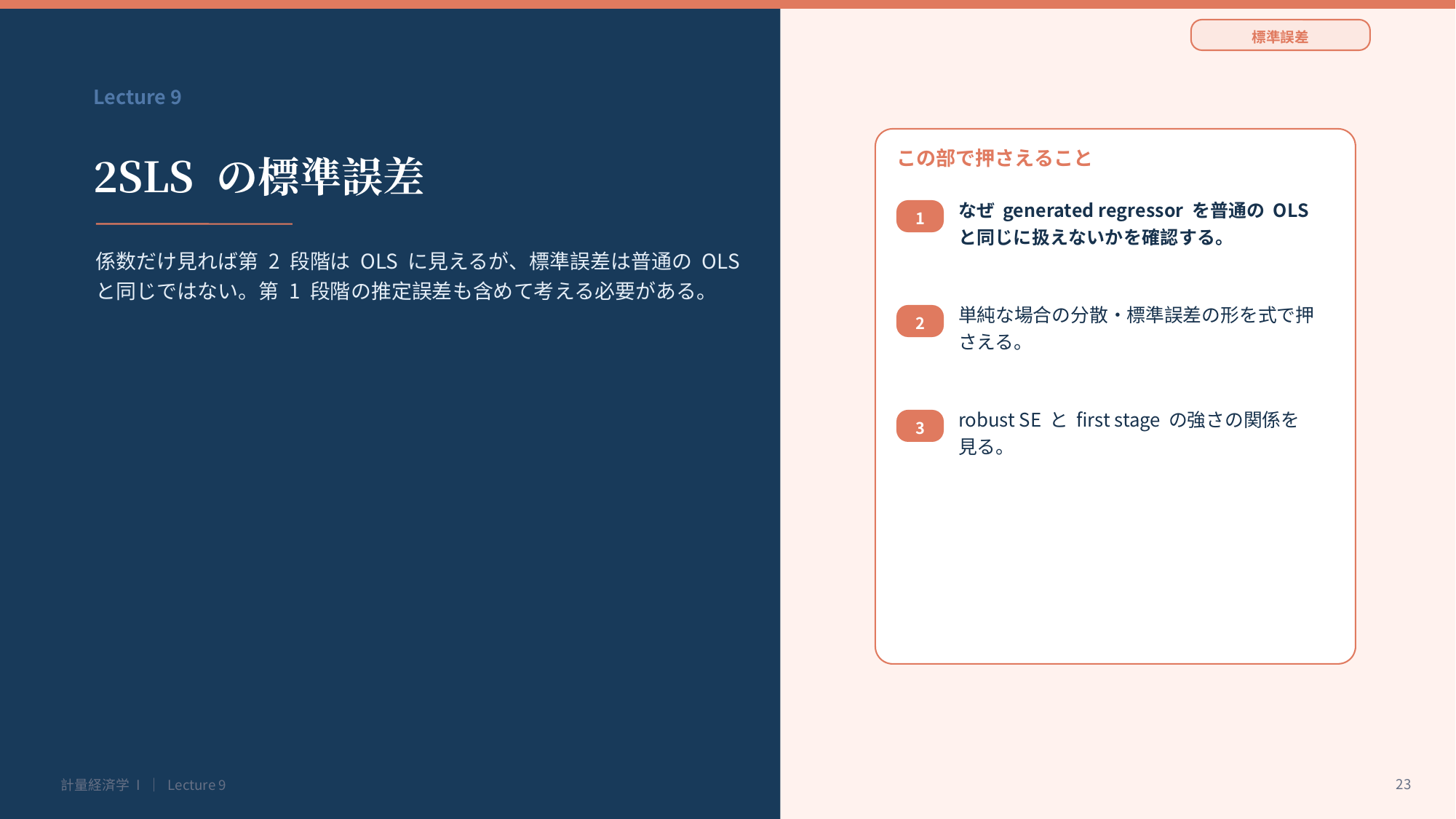

標準誤差
Lecture 9

2SLS の標準誤差
この部で押さえること
なぜ generated regressor を普通の OLS と同じに扱えないかを確認する。

1

係数だけ見れば第 2 段階は OLS に見えるが、標準誤差は普通の OLS と同じではない。第 1 段階の推定誤差も含めて考える必要がある。
単純な場合の分散・標準誤差の形を式で押さえる。

2
robust SE と first stage の強さの関係を見る。

3
23
計量経済学 I ｜ Lecture 9